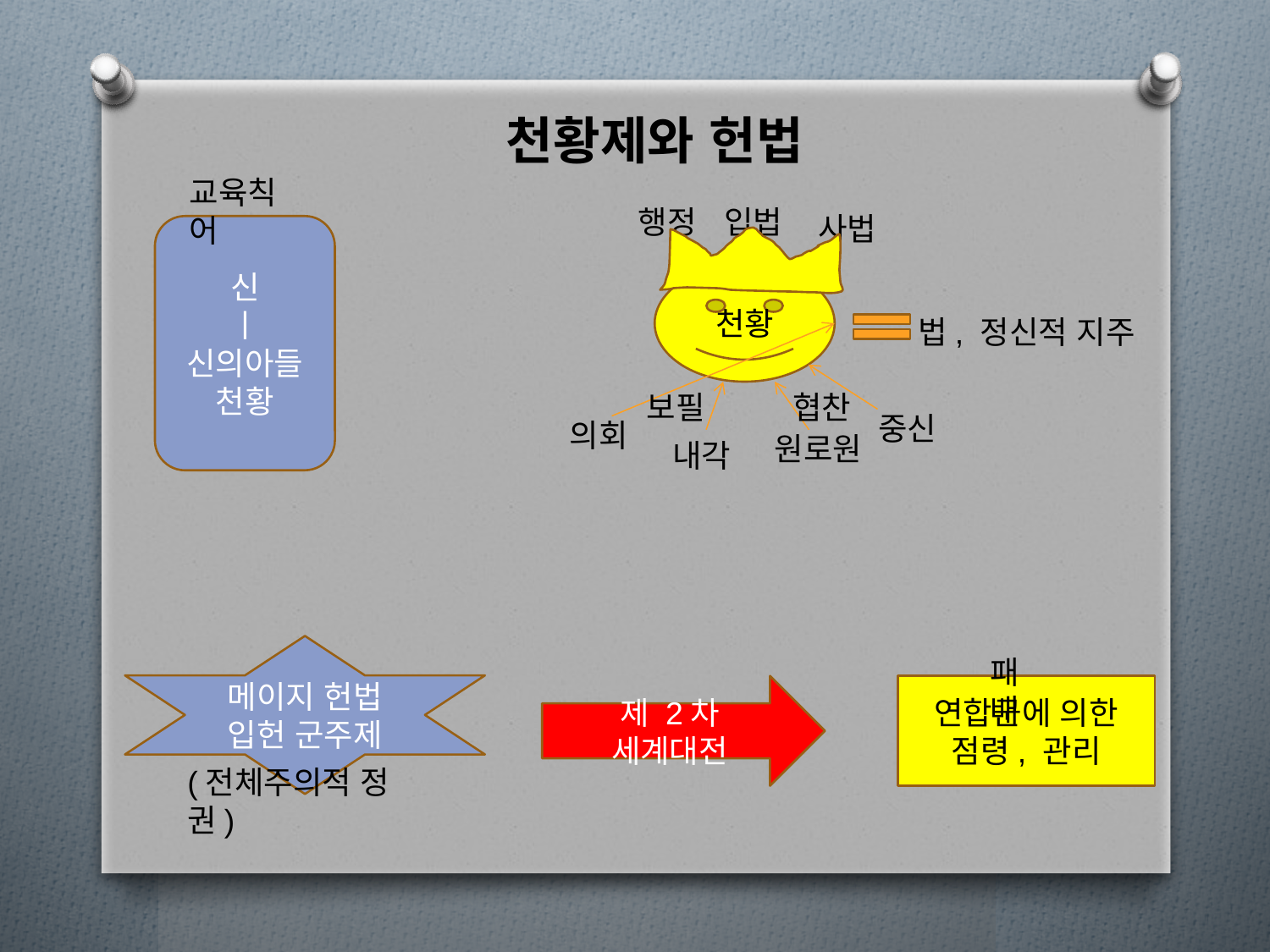

# 천황제와 헌법
교육칙어
행정
입법
사법

천황

법, 정신적 지주
보필
협찬
중신
의회
원로원
내각
신
ㅣ
신의아들
천황
메이지 헌법
입헌 군주제
패배
제 2차
세계대전
연합군에 의한
점령, 관리
(전체주의적 정권)